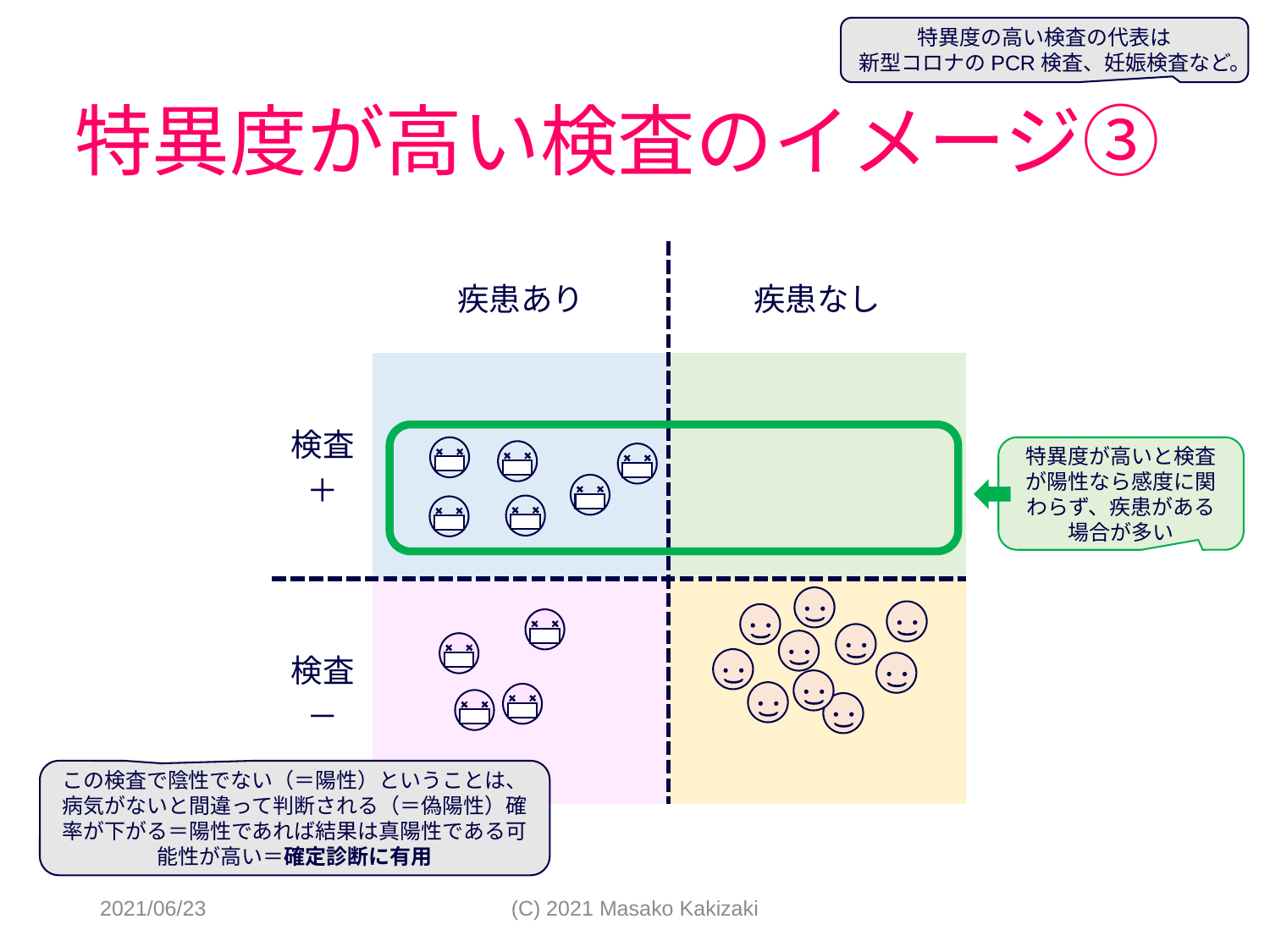

特異度の高い検査の代表は
新型コロナのPCR検査、妊娠検査など。
# 特異度が高い検査のイメージ③
|  | 疾患あり | 疾患なし |
| --- | --- | --- |
| 検査 ＋ |  |  |
| 検査 － |  |  |

特異度が高いと検査が陽性なら感度に関わらず、疾患がある場合が多い

この検査で陰性でない（＝陽性）ということは、病気がないと間違って判断される（＝偽陽性）確率が下がる＝陽性であれば結果は真陽性である可能性が高い＝確定診断に有用
2021/06/23
(C) 2021 Masako Kakizaki